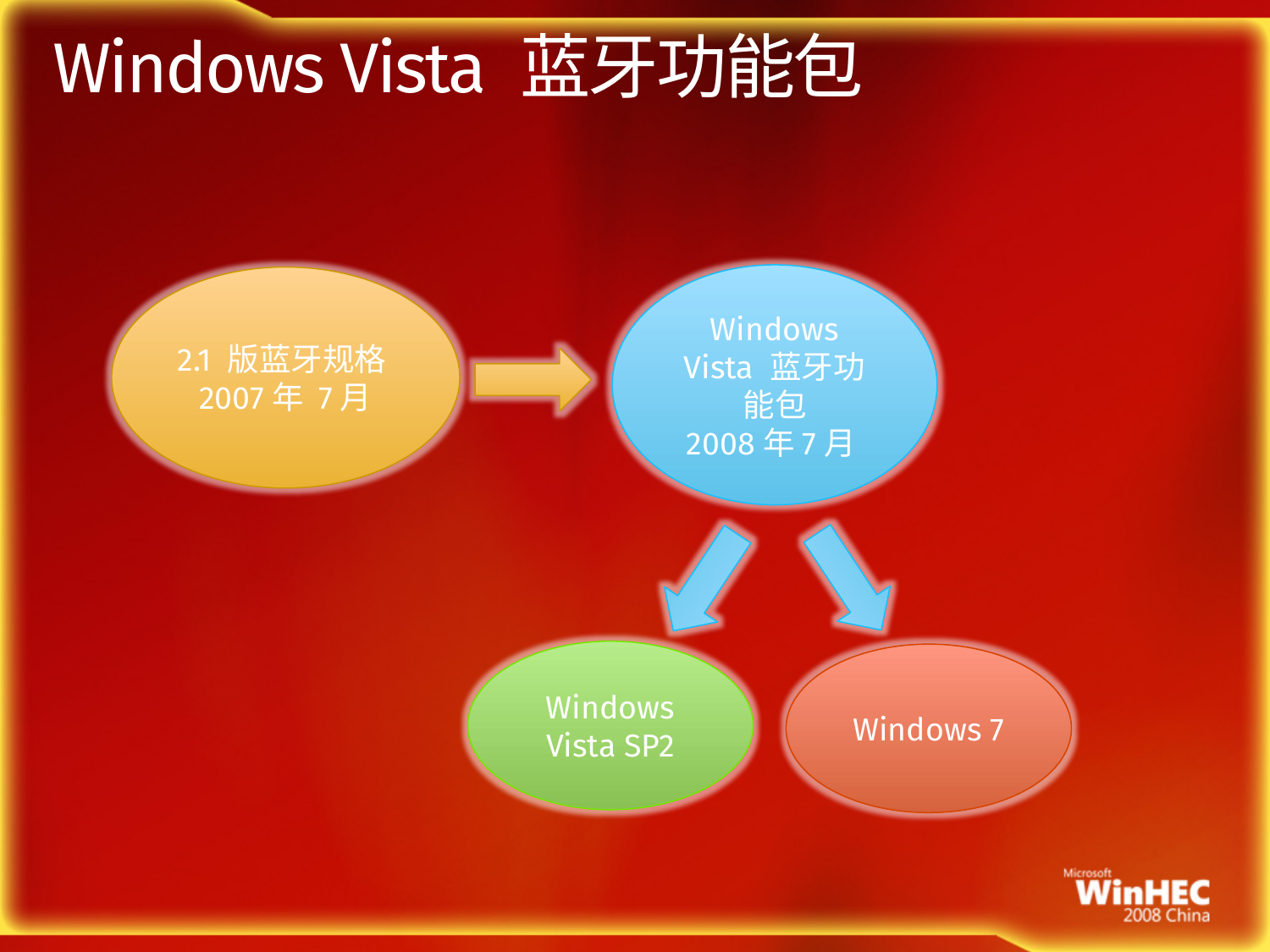

# Windows Vista 蓝牙功能包
Windows Vista 蓝牙功能包
2008年7月
2.1 版蓝牙规格2007年 7月

Windows Vista SP2
Windows 7